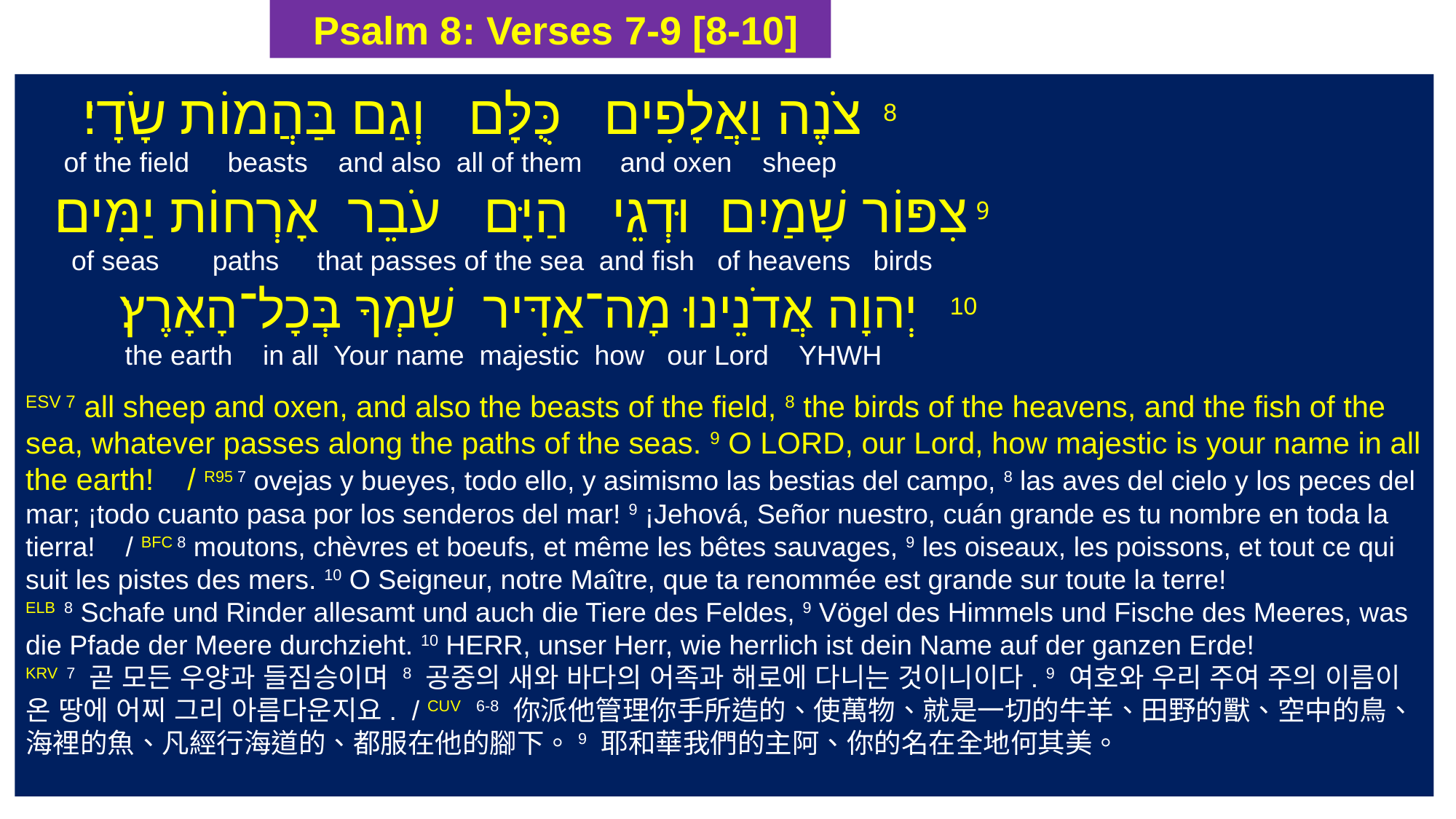

Psalm 8: Verses 7-9 [8-10]
‎ 8 צֹנֶה וַאֲלָפִים   כֻּלָּם   וְגַם בַּהֲמוֹת שָׂדָי׃
     of the field     beasts    and also  all of them     and oxen    sheep
  9 צִפּוֹר שָׁמַיִם  וּדְגֵי   הַיָּם   עֹבֵר  אָרְחוֹת יַמִּים׃
      of seas       paths     that passes of the sea  and fish   of heavens   birds
‎  10 יְהוָה אֲדֹנֵינוּ מָה־אַדִּיר  שִׁמְךָ בְּכָל־הָאָרֶץ׃
             the earth    in all  Your name  majestic  how   our Lord    YHWH

ESV 7 all sheep and oxen, and also the beasts of the field, 8 the birds of the heavens, and the fish of the sea, whatever passes along the paths of the seas. 9 O LORD, our Lord, how majestic is your name in all the earth!    / R95 7 ovejas y bueyes, todo ello, y asimismo las bestias del campo, 8 las aves del cielo y los peces del mar; ¡todo cuanto pasa por los senderos del mar! 9 ¡Jehová, Señor nuestro, cuán grande es tu nombre en toda la tierra!    / BFC 8 moutons, chèvres et boeufs, et même les bêtes sauvages, 9 les oiseaux, les poissons, et tout ce qui suit les pistes des mers. 10 O Seigneur, notre Maître, que ta renommée est grande sur toute la terre!
ELB  8 Schafe und Rinder allesamt und auch die Tiere des Feldes, 9 Vögel des Himmels und Fische des Meeres, was die Pfade der Meere durchzieht. 10 HERR, unser Herr, wie herrlich ist dein Name auf der ganzen Erde!
KRV  7 곧 모든 우양과 들짐승이며 8 공중의 새와 바다의 어족과 해로에 다니는 것이니이다. 9 여호와 우리 주여 주의 이름이 온 땅에 어찌 그리 아름다운지요.  / CUV  6-8 你派他管理你手所造的、使萬物、就是一切的牛羊、田野的獸、空中的鳥、海裡的魚、凡經行海道的、都服在他的腳下。9 耶和華我們的主阿、你的名在全地何其美。